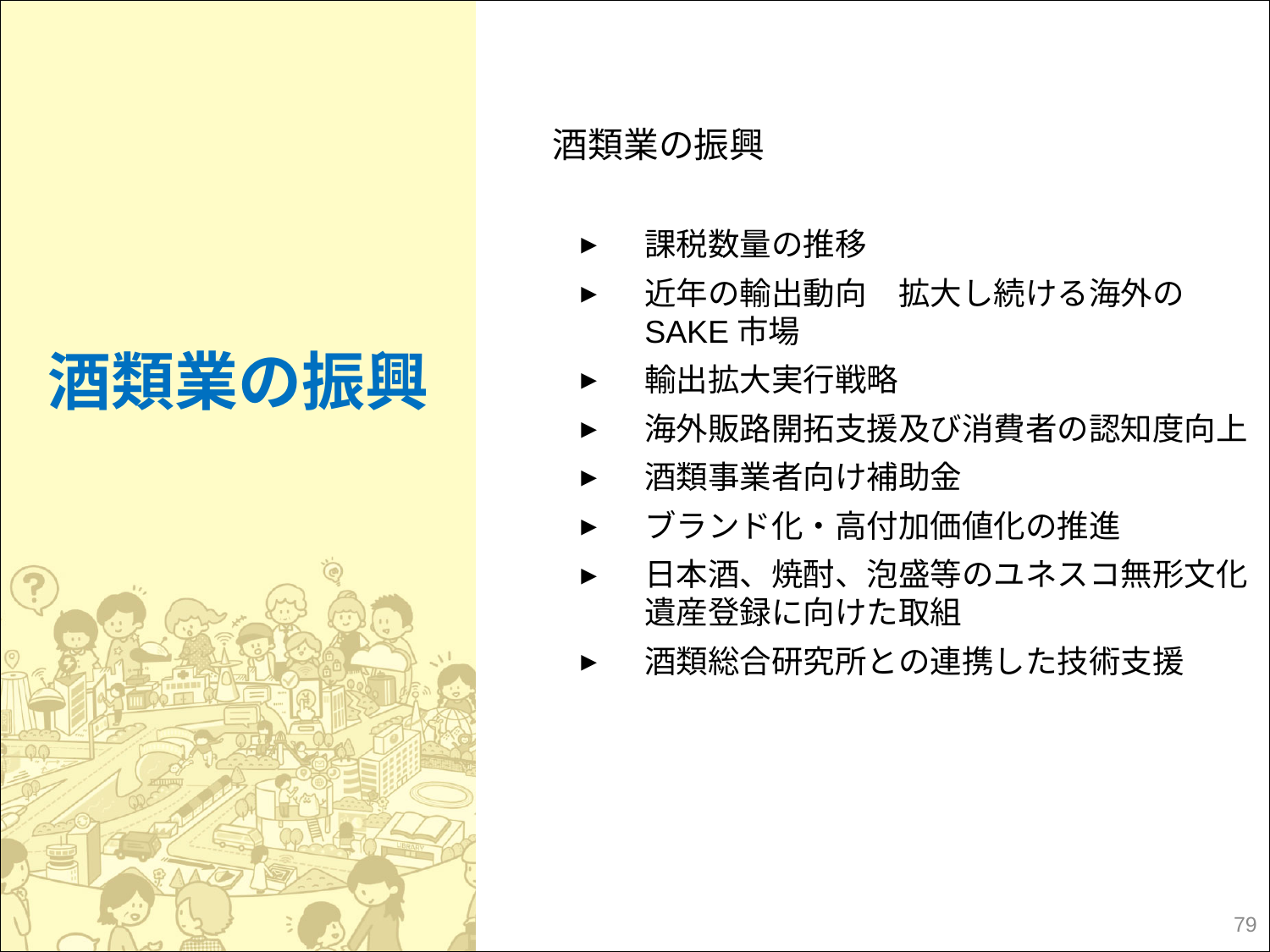

酒類業の振興
　酒類業の振興

課税数量の推移
近年の輸出動向　拡大し続ける海外のSAKE市場
輸出拡大実行戦略
海外販路開拓支援及び消費者の認知度向上
酒類事業者向け補助金
ブランド化・高付加価値化の推進
日本酒、焼酎、泡盛等のユネスコ無形文化遺産登録に向けた取組
酒類総合研究所との連携した技術支援

79